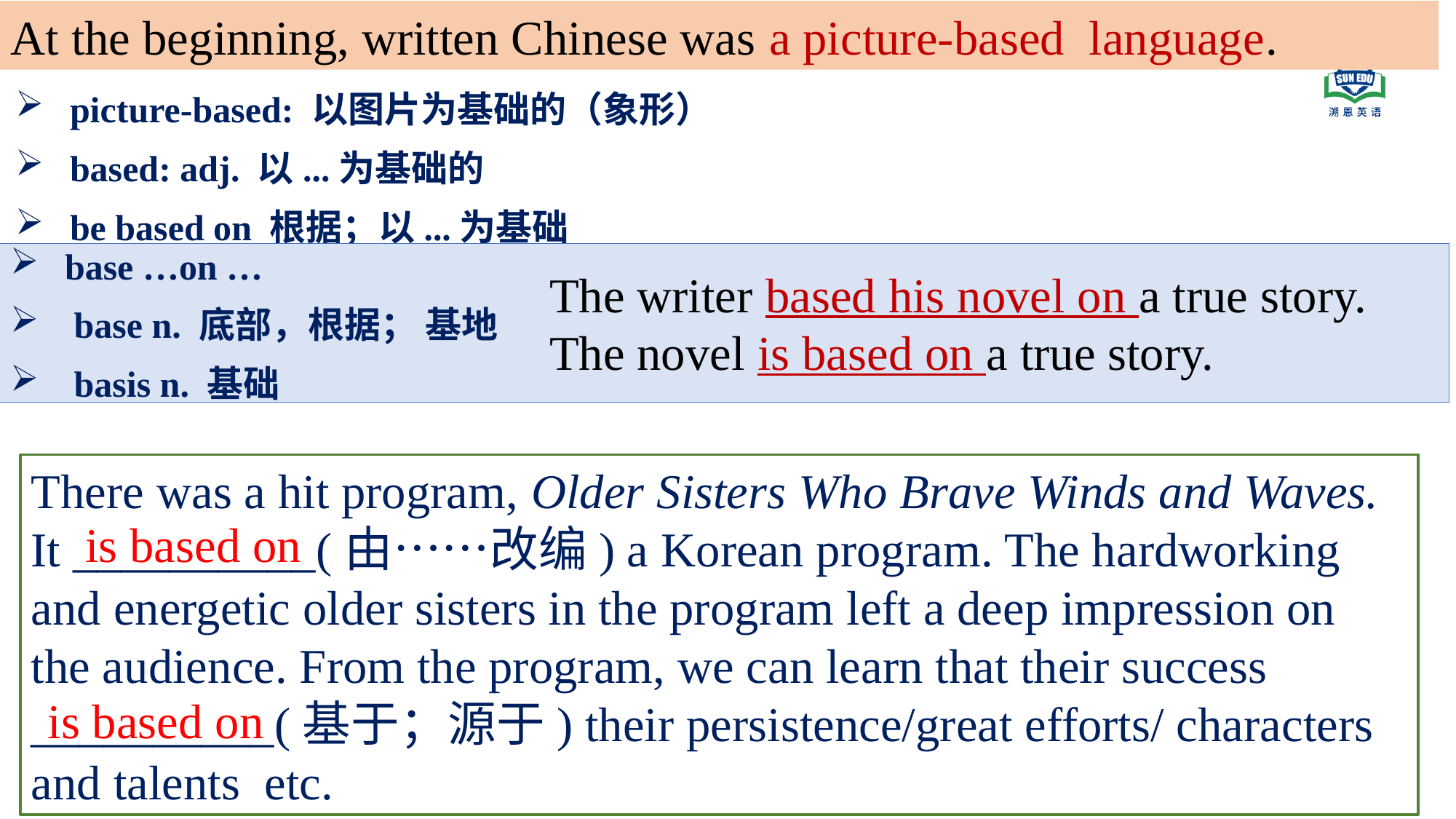

At the beginning, written Chinese was a picture-based  language.
picture-based: 以图片为基础的（象形）
based: adj. 以...为基础的
be based on 根据；以...为基础

base …on …
 base n. 底部，根据； 基地
 basis n. 基础
The writer based his novel on a true story.
The novel is based on a true story.
There was a hit program, Older Sisters Who Brave Winds and Waves. It __________(由……改编) a Korean program. The hardworking and energetic older sisters in the program left a deep impression on the audience. From the program, we can learn that their success __________(基于；源于) their persistence/great efforts/ characters and talents  etc.
is based on
is based on